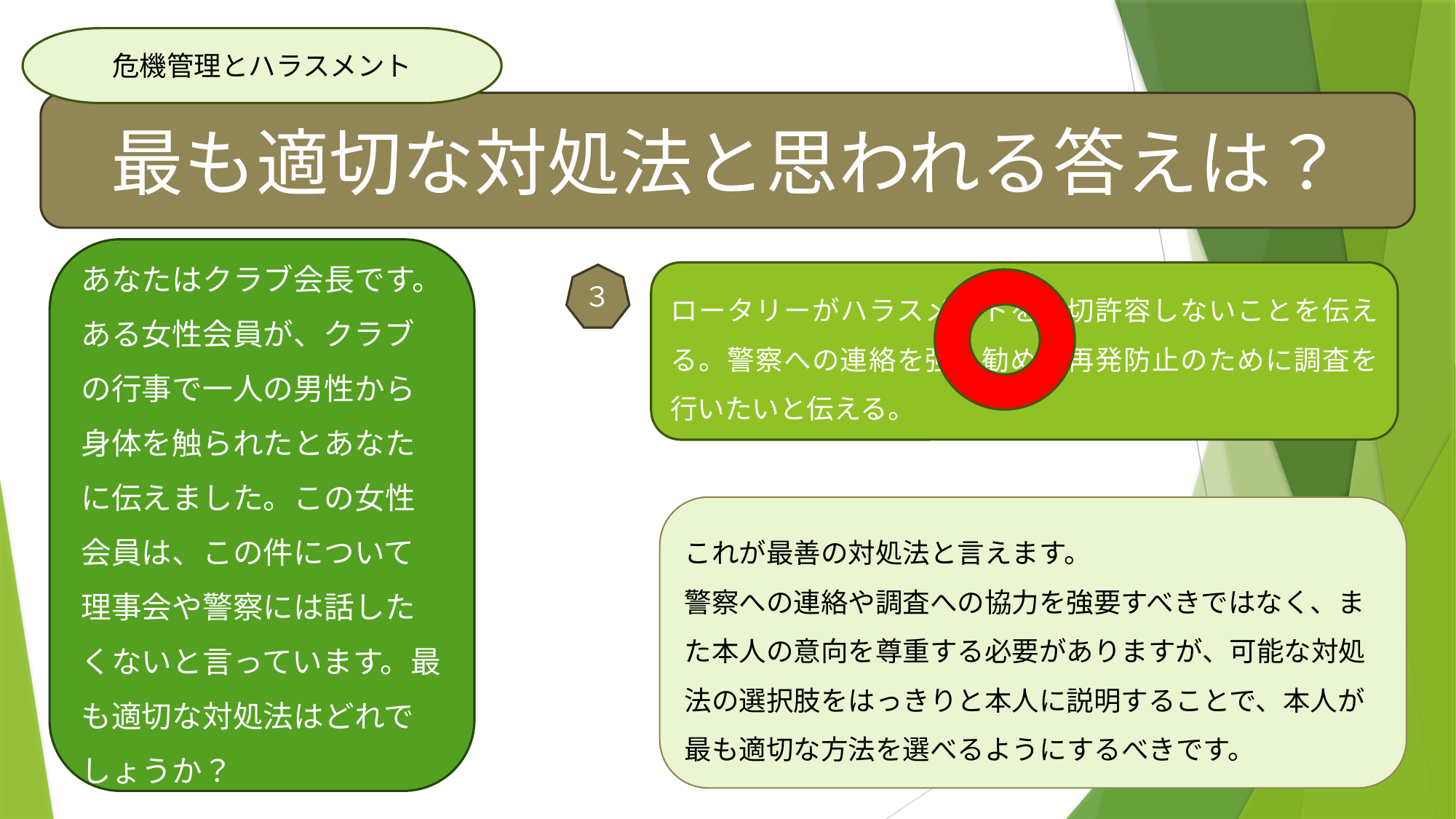

危機管理とハラスメント
最も適切な対処法と思われる答えは？
あなたはクラブ会長です。ある女性会員が、クラブの行事で一人の男性から身体を触られたとあなたに伝えました。この女性会員は、この件について理事会や警察には話したくないと言っています。最も適切な対処法はどれでしょうか？
ロータリーがハラスメントを一切許容しないことを伝える。警察への連絡を強く勧め、再発防止のために調査を行いたいと伝える。
３

これが最善の対処法と言えます。
警察への連絡や調査への協力を強要すべきではなく、また本人の意向を尊重する必要がありますが、可能な対処法の選択肢をはっきりと本人に説明することで、本人が最も適切な方法を選べるようにするべきです。